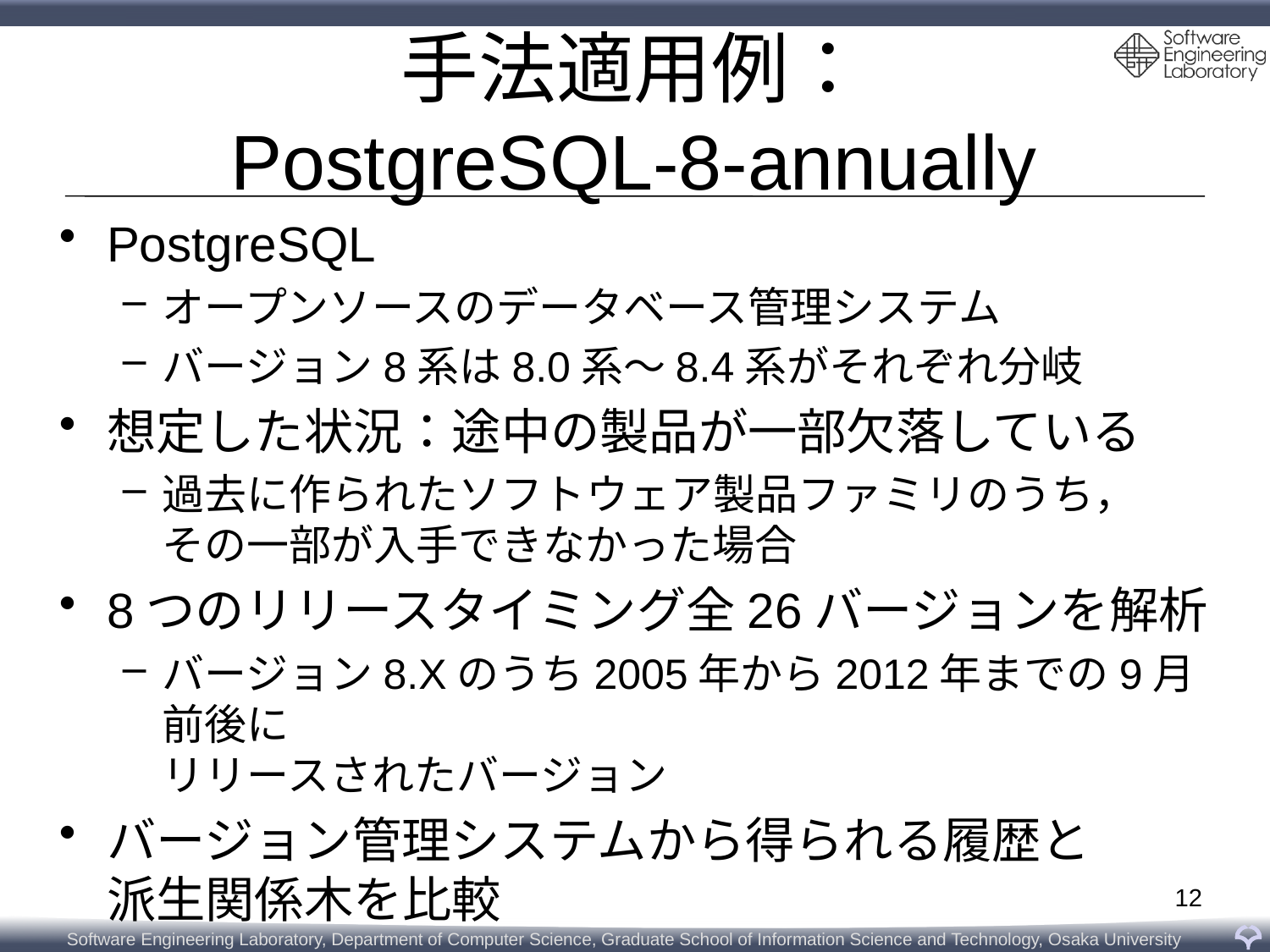

# 手法適用例： PostgreSQL-8-annually
PostgreSQL
オープンソースのデータベース管理システム
バージョン8系は8.0系～8.4系がそれぞれ分岐
想定した状況：途中の製品が一部欠落している
過去に作られたソフトウェア製品ファミリのうち，
その一部が入手できなかった場合
8つのリリースタイミング全26バージョンを解析
バージョン8.Xのうち2005年から2012年までの9月前後に
リリースされたバージョン
バージョン管理システムから得られる履歴と
派生関係木を比較

12